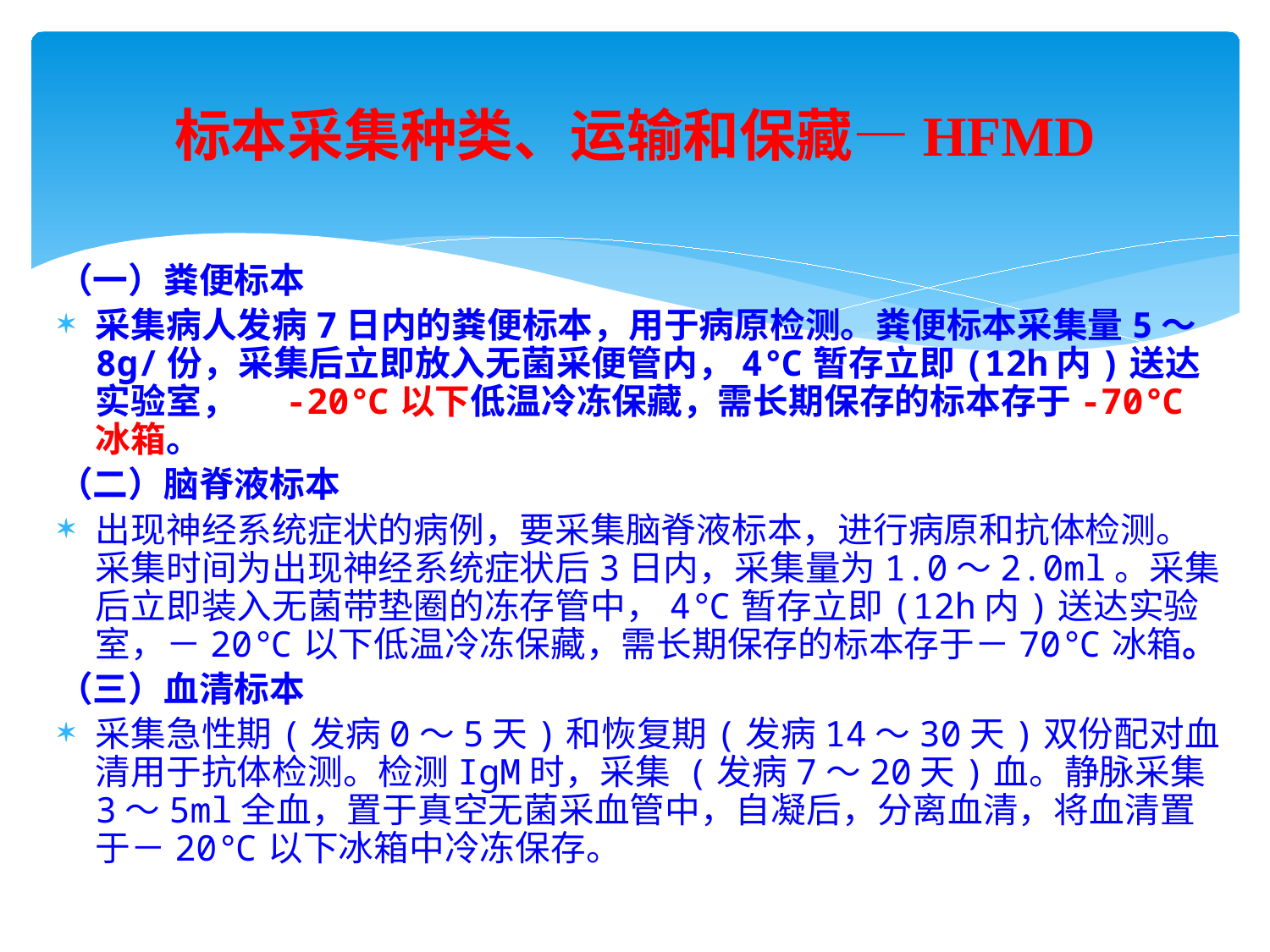

# 标本采集种类、运输和保藏—HFMD
（一）粪便标本
采集病人发病7日内的粪便标本，用于病原检测。粪便标本采集量5～8g/份，采集后立即放入无菌采便管内，4℃暂存立即(12h内)送达实验室，     -20℃以下低温冷冻保藏，需长期保存的标本存于-70℃冰箱。
（二）脑脊液标本
出现神经系统症状的病例，要采集脑脊液标本，进行病原和抗体检测。采集时间为出现神经系统症状后3日内，采集量为1.0～2.0ml。采集后立即装入无菌带垫圈的冻存管中，4℃暂存立即(12h内)送达实验室，－20℃以下低温冷冻保藏，需长期保存的标本存于－70℃冰箱。
（三）血清标本
采集急性期(发病0～5天)和恢复期(发病14～30天)双份配对血清用于抗体检测。检测IgM时，采集 (发病7～20天)血。静脉采集3～5ml全血，置于真空无菌采血管中，自凝后，分离血清，将血清置于－20℃以下冰箱中冷冻保存。